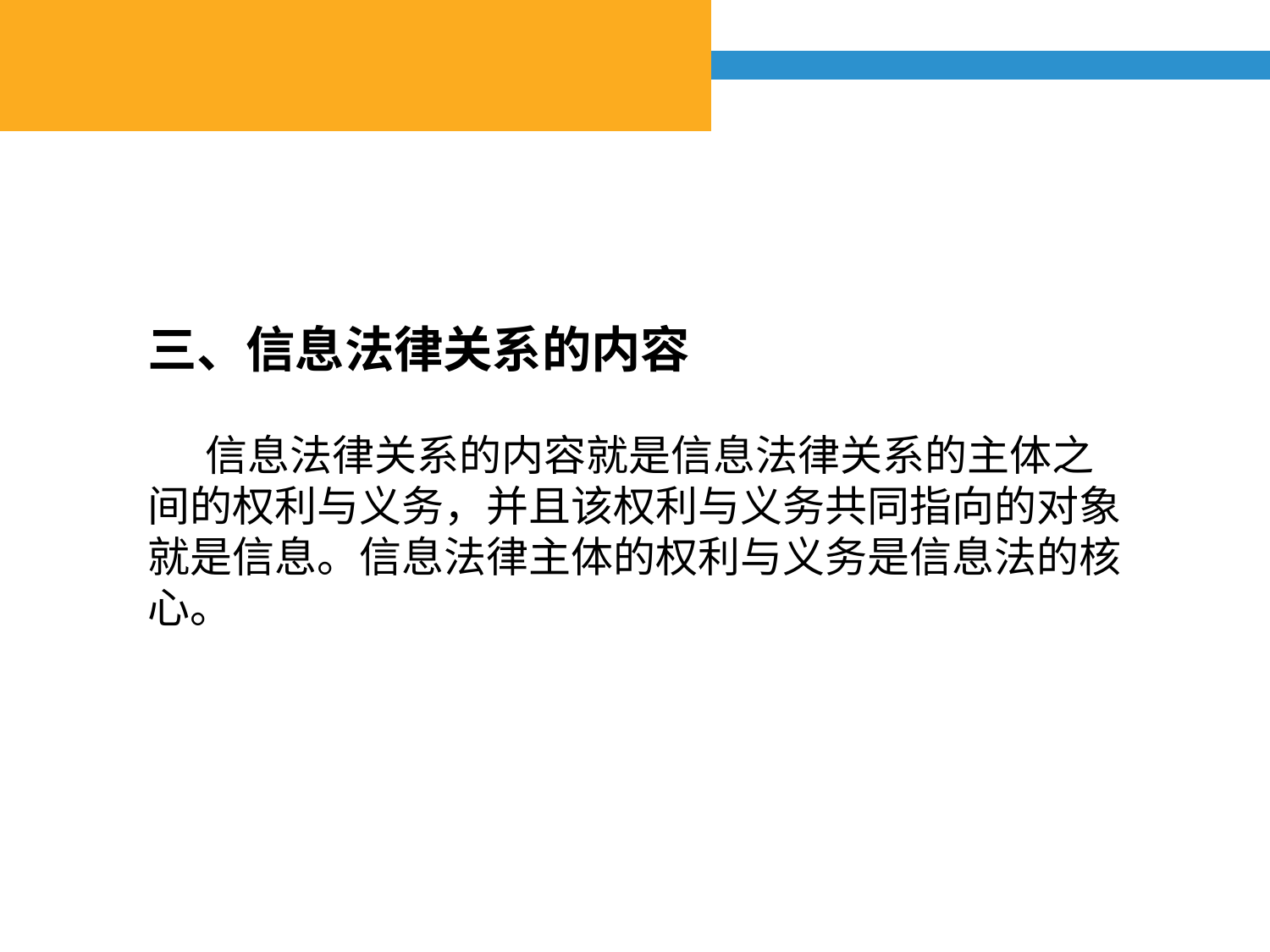

三、信息法律关系的内容

     信息法律关系的内容就是信息法律关系的主体之间的权利与义务，并且该权利与义务共同指向的对象就是信息。信息法律主体的权利与义务是信息法的核心。